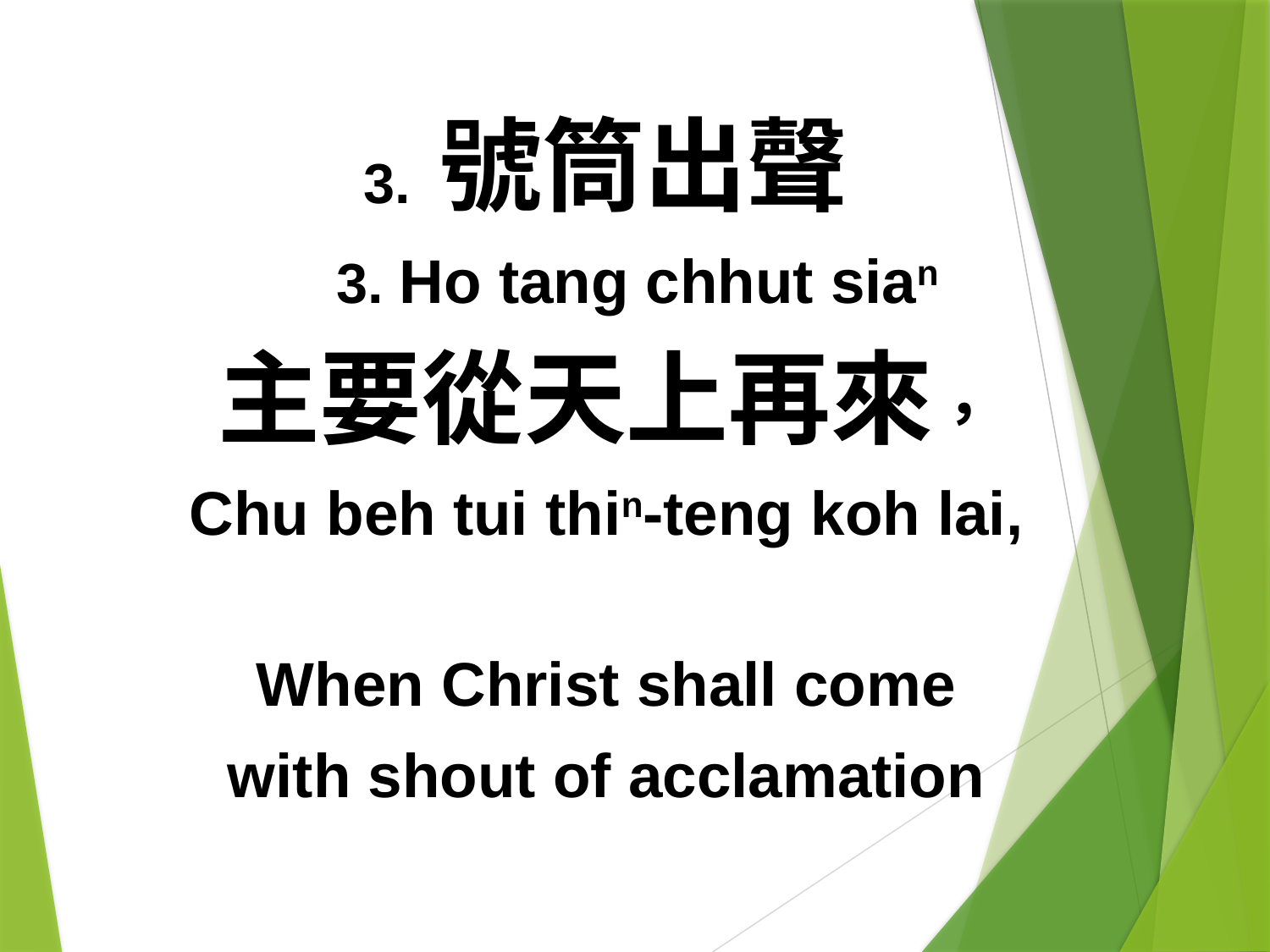

3. 號筒出聲
    3. Ho tang chhut sian
主要從天上再來，
Chu beh tui thin-teng koh lai,

When Christ shall come
with shout of acclamation